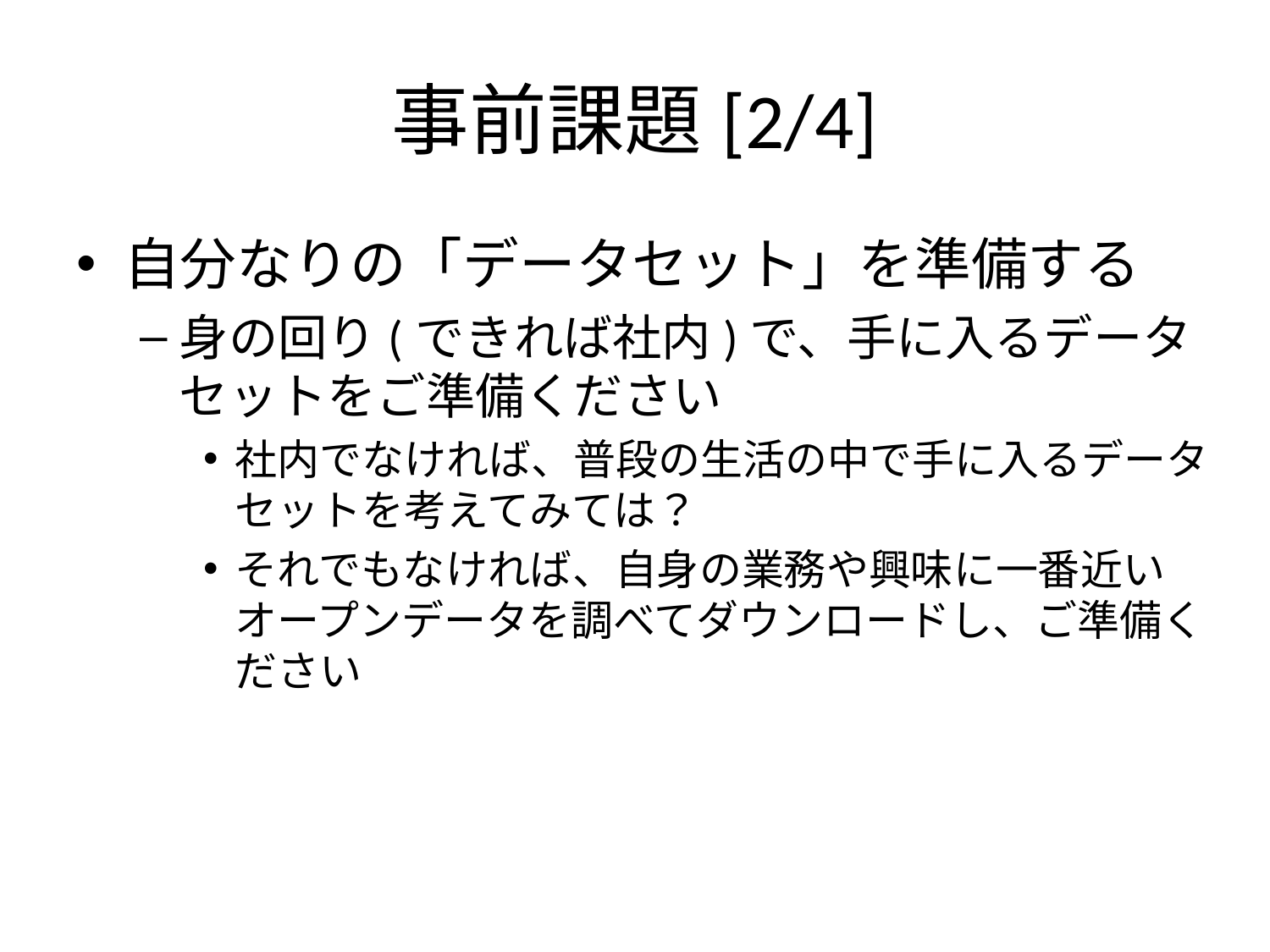

# 事前課題[2/4]
自分なりの「データセット」を準備する
身の回り(できれば社内)で、手に入るデータセットをご準備ください
社内でなければ、普段の生活の中で手に入るデータセットを考えてみては？
それでもなければ、自身の業務や興味に一番近いオープンデータを調べてダウンロードし、ご準備ください